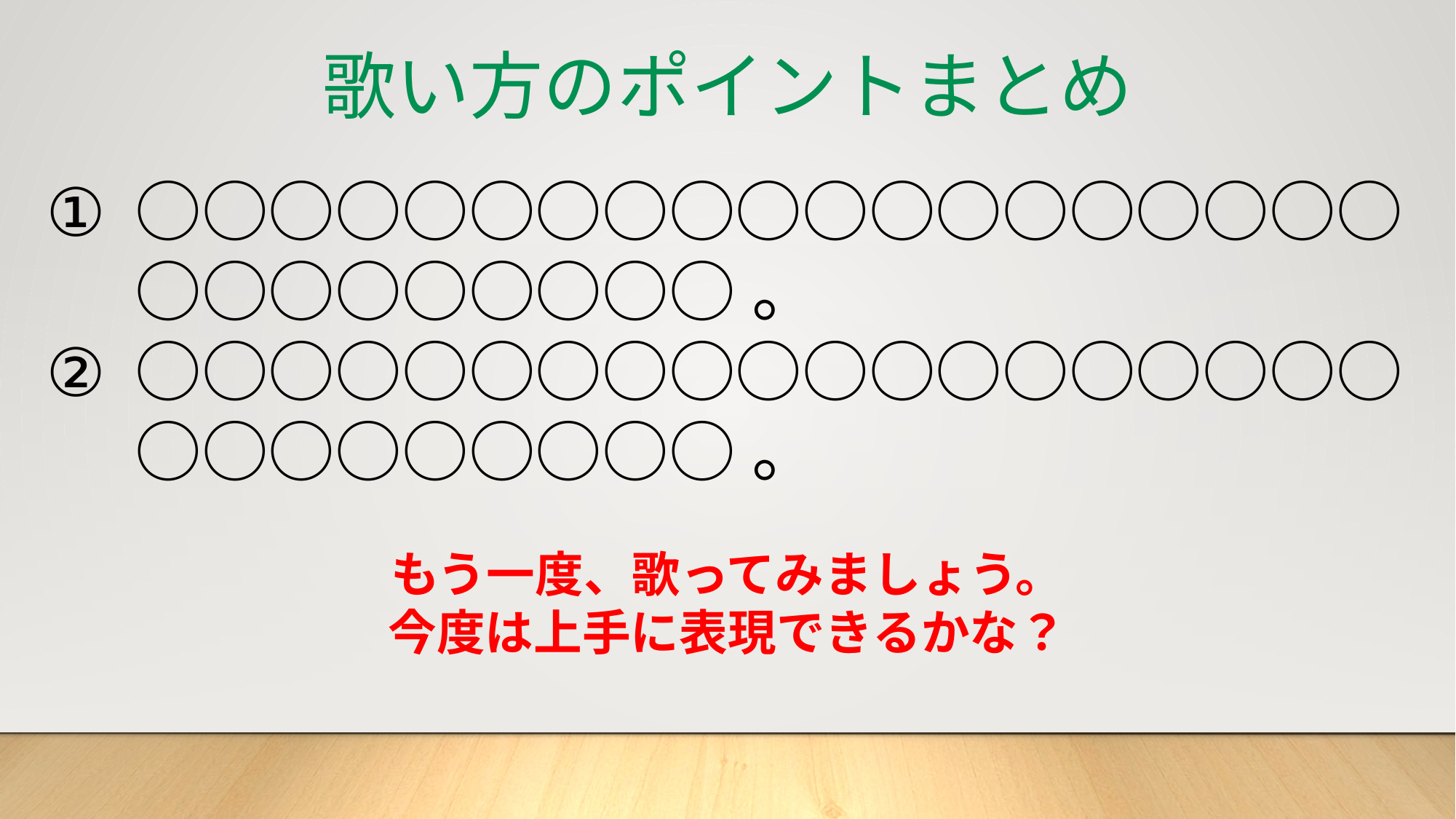

歌い方のポイントまとめ
○○○○○○○○○○○○○○○○○○○○○○○○○○○○。
○○○○○○○○○○○○○○○○○○○○○○○○○○○○。
もう一度、歌ってみましょう。
今度は上手に表現できるかな？